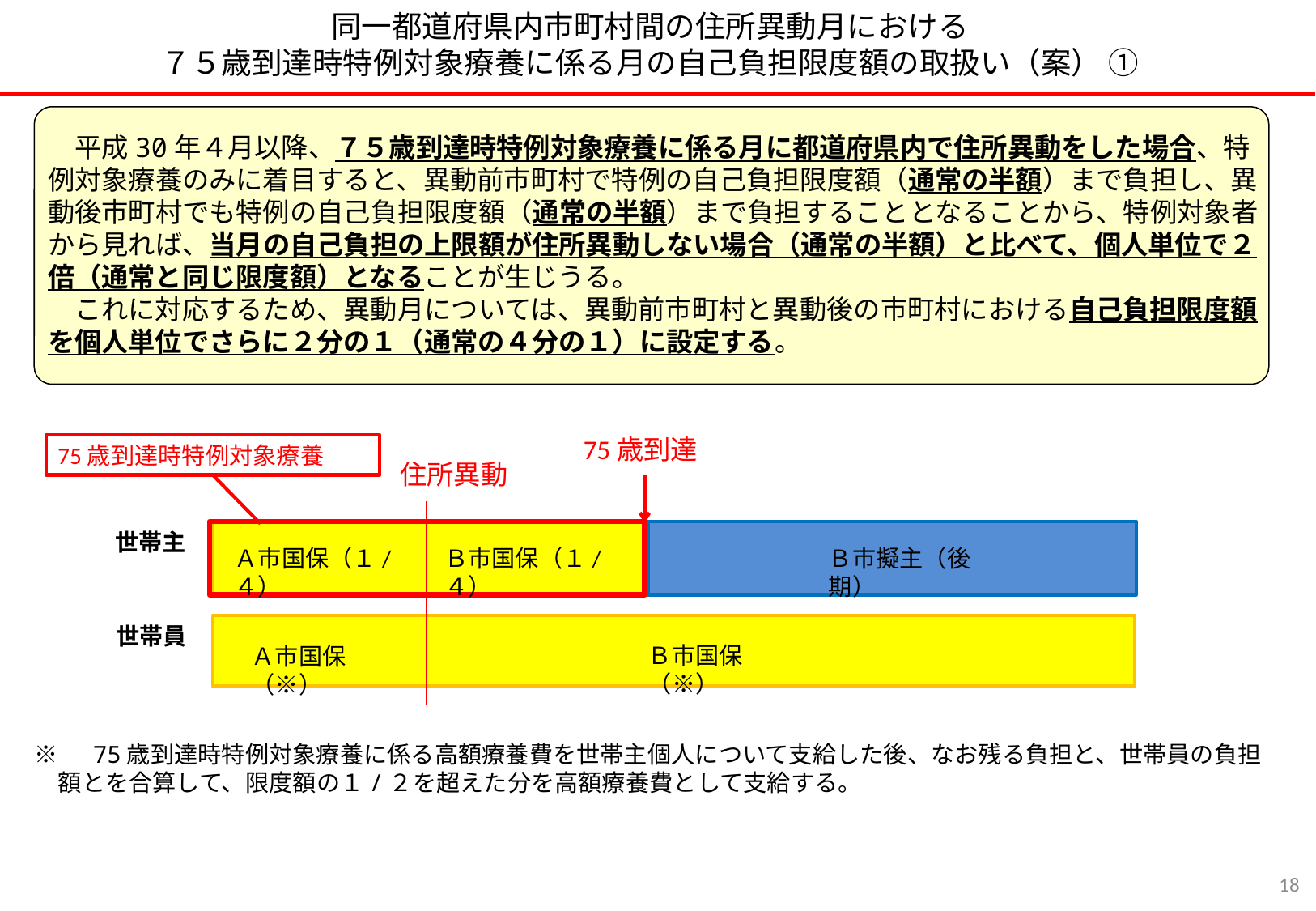

同一都道府県内市町村間の住所異動月における
７５歳到達時特例対象療養に係る月の自己負担限度額の取扱い（案） ①

　平成30年４月以降、７５歳到達時特例対象療養に係る月に都道府県内で住所異動をした場合、特例対象療養のみに着目すると、異動前市町村で特例の自己負担限度額（通常の半額）まで負担し、異動後市町村でも特例の自己負担限度額（通常の半額）まで負担することとなることから、特例対象者から見れば、当月の自己負担の上限額が住所異動しない場合（通常の半額）と比べて、個人単位で２倍（通常と同じ限度額）となることが生じうる。
　これに対応するため、異動月については、異動前市町村と異動後の市町村における自己負担限度額を個人単位でさらに２分の１（通常の４分の１）に設定する。

75歳到達
75歳到達時特例対象療養
住所異動
世帯主

Ｂ市擬主（後期）
Ｂ市国保（１/４）
Ａ市国保（１/４）
世帯員

Ｂ市国保（※）
Ａ市国保（※）
※　75歳到達時特例対象療養に係る高額療養費を世帯主個人について支給した後、なお残る負担と、世帯員の負担
　額とを合算して、限度額の１/２を超えた分を高額療養費として支給する。
18